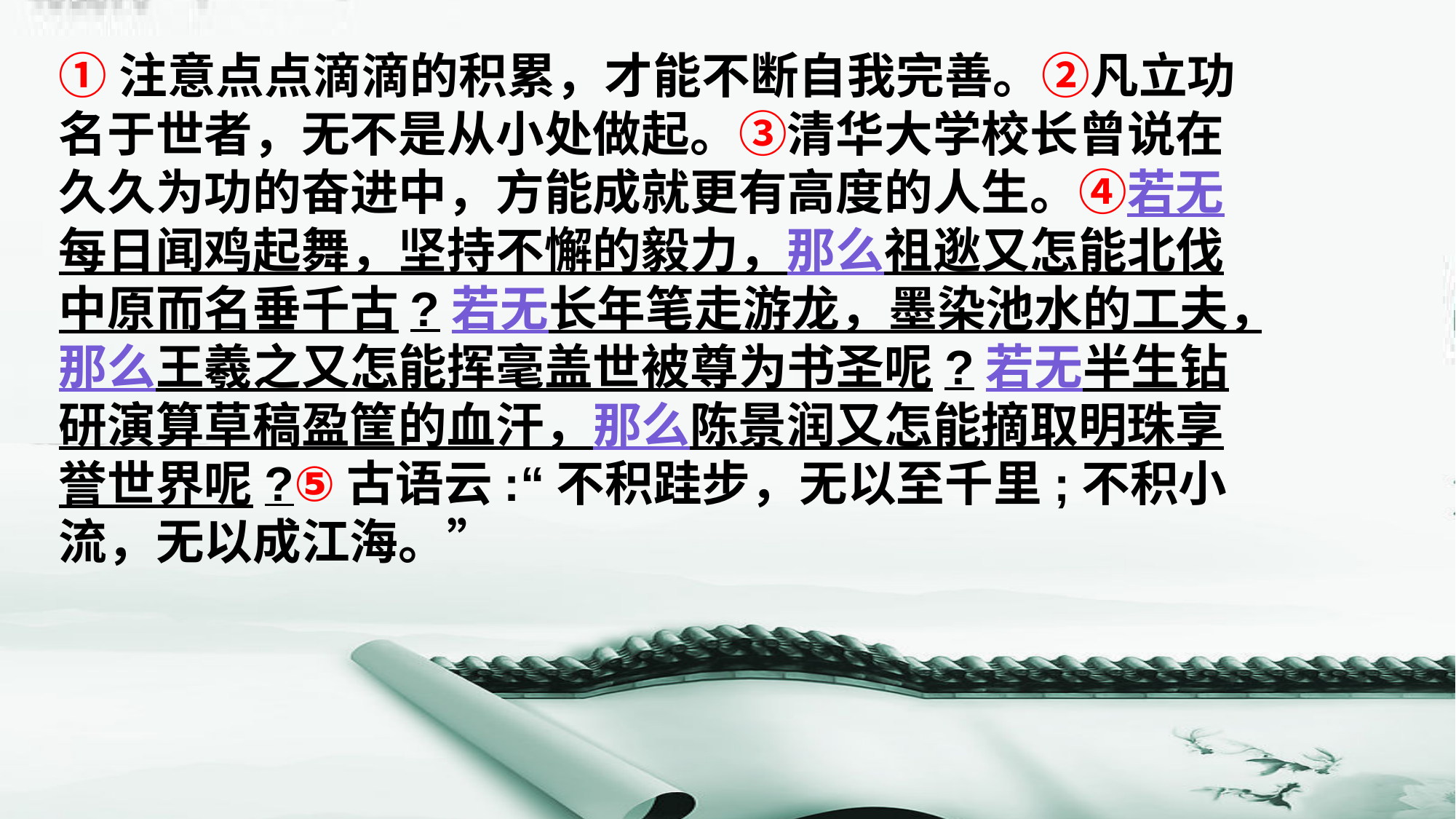

①注意点点滴滴的积累，才能不断自我完善。②凡立功名于世者，无不是从小处做起。③清华大学校长曾说在久久为功的奋进中，方能成就更有高度的人生。④若无每日闻鸡起舞，坚持不懈的毅力，那么祖逖又怎能北伐中原而名垂千古?若无长年笔走游龙，墨染池水的工夫，那么王羲之又怎能挥毫盖世被尊为书圣呢?若无半生钻研演算草稿盈筐的血汗，那么陈景润又怎能摘取明珠享誉世界呢?⑤古语云:“不积跬步，无以至千里;不积小流，无以成江海。”